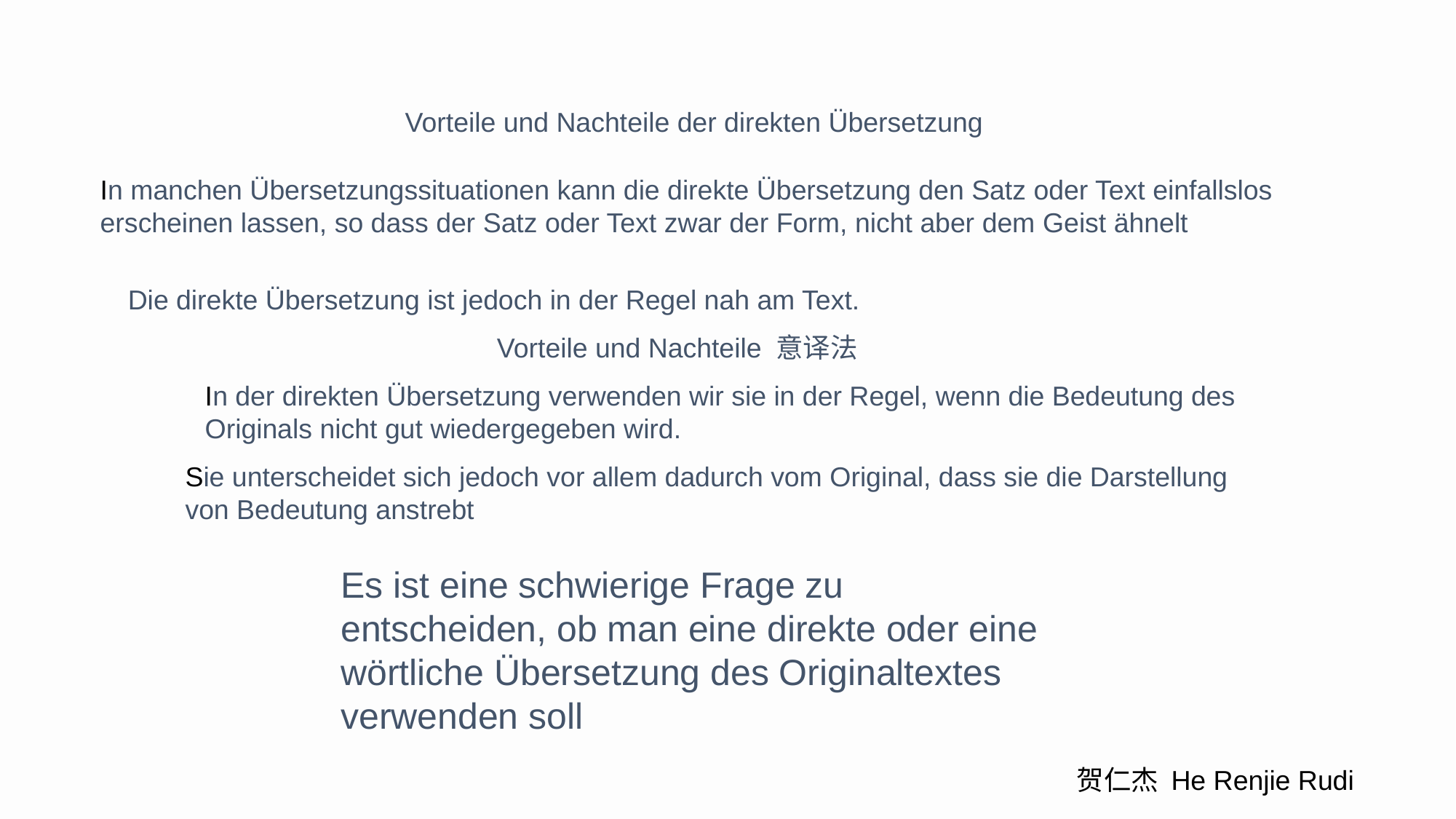

Vorteile und Nachteile der direkten Übersetzung
In manchen Übersetzungssituationen kann die direkte Übersetzung den Satz oder Text einfallslos erscheinen lassen, so dass der Satz oder Text zwar der Form, nicht aber dem Geist ähnelt
Die direkte Übersetzung ist jedoch in der Regel nah am Text.
Vorteile und Nachteile 意译法
In der direkten Übersetzung verwenden wir sie in der Regel, wenn die Bedeutung des Originals nicht gut wiedergegeben wird.
Sie unterscheidet sich jedoch vor allem dadurch vom Original, dass sie die Darstellung von Bedeutung anstrebt

Es ist eine schwierige Frage zu entscheiden, ob man eine direkte oder eine wörtliche Übersetzung des Originaltextes verwenden soll
贺仁杰 He Renjie Rudi